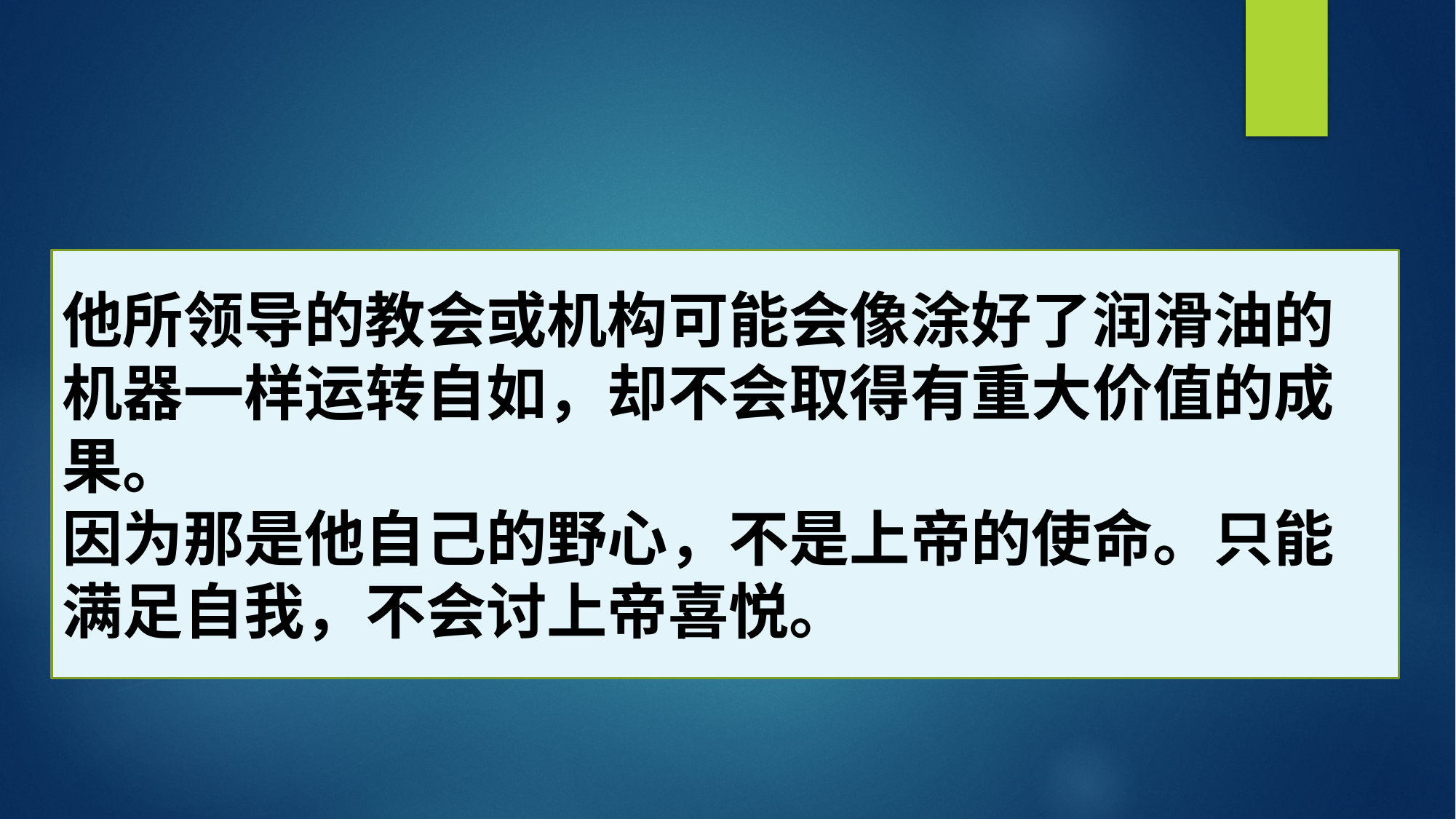

他所领导的教会或机构可能会像涂好了润滑油的机器一样运转自如，却不会取得有重大价值的成果。
因为那是他自己的野心，不是上帝的使命。只能满足自我，不会讨上帝喜悦。